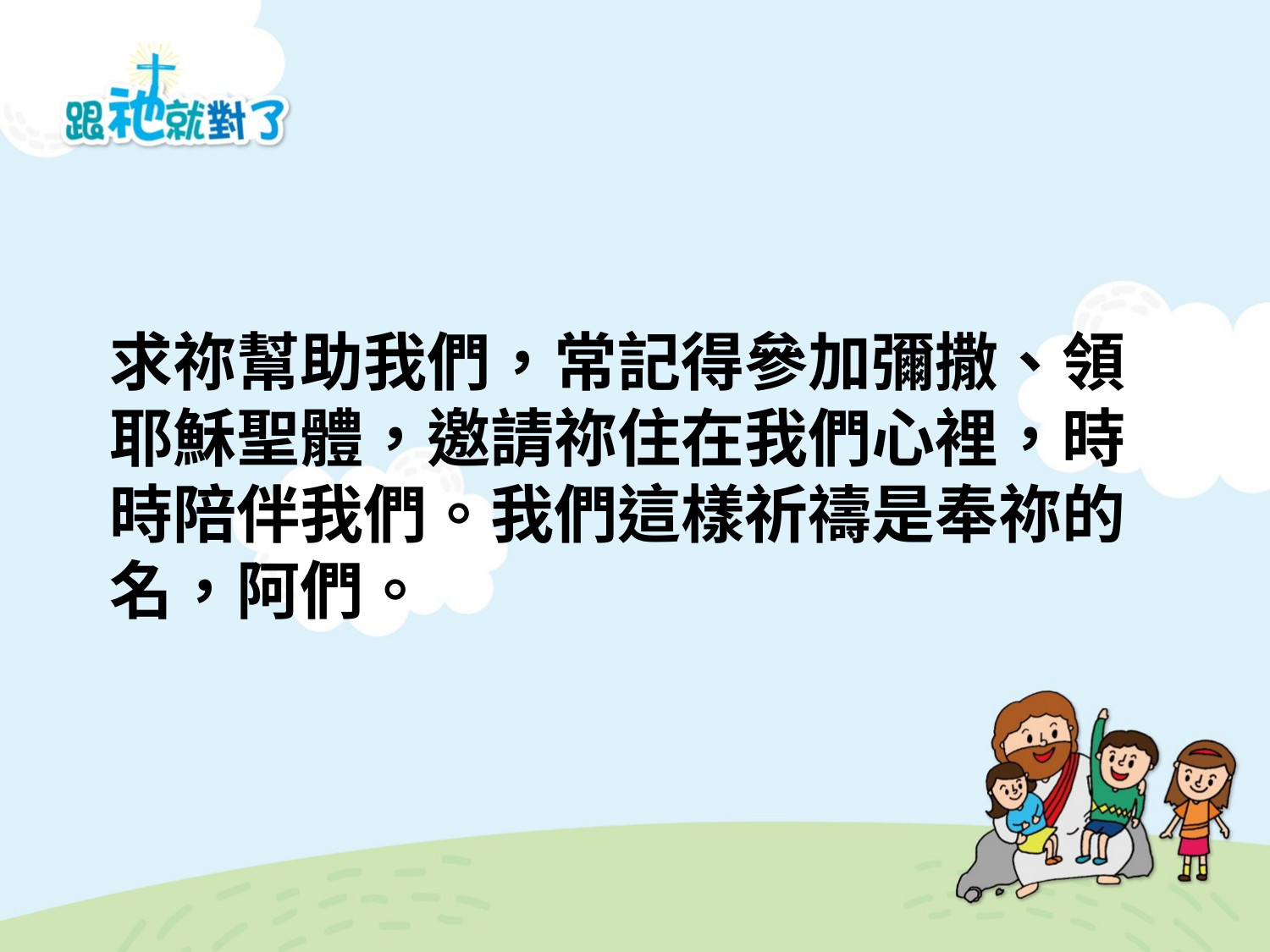

求祢幫助我們，常記得參加彌撒、領耶穌聖體，邀請祢住在我們心裡，時時陪伴我們。我們這樣祈禱是奉祢的名，阿們。